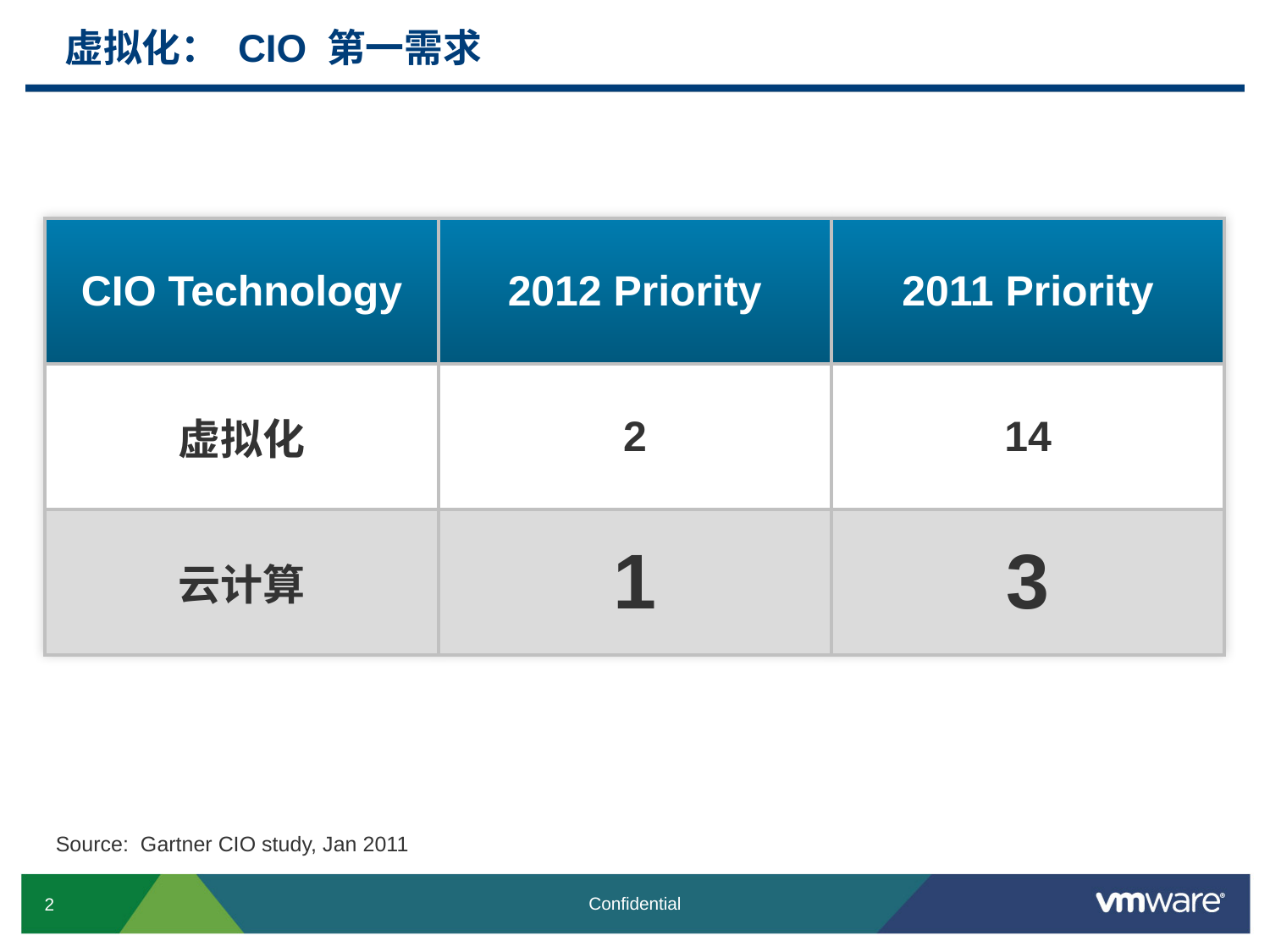

# 虚拟化： CIO 第一需求
| CIO Technology | 2012 Priority | 2011 Priority |
| --- | --- | --- |
| 虚拟化 | 2 | 14 |
| 云计算 | 1 | 3 |
Source:  Gartner CIO study, Jan 2011